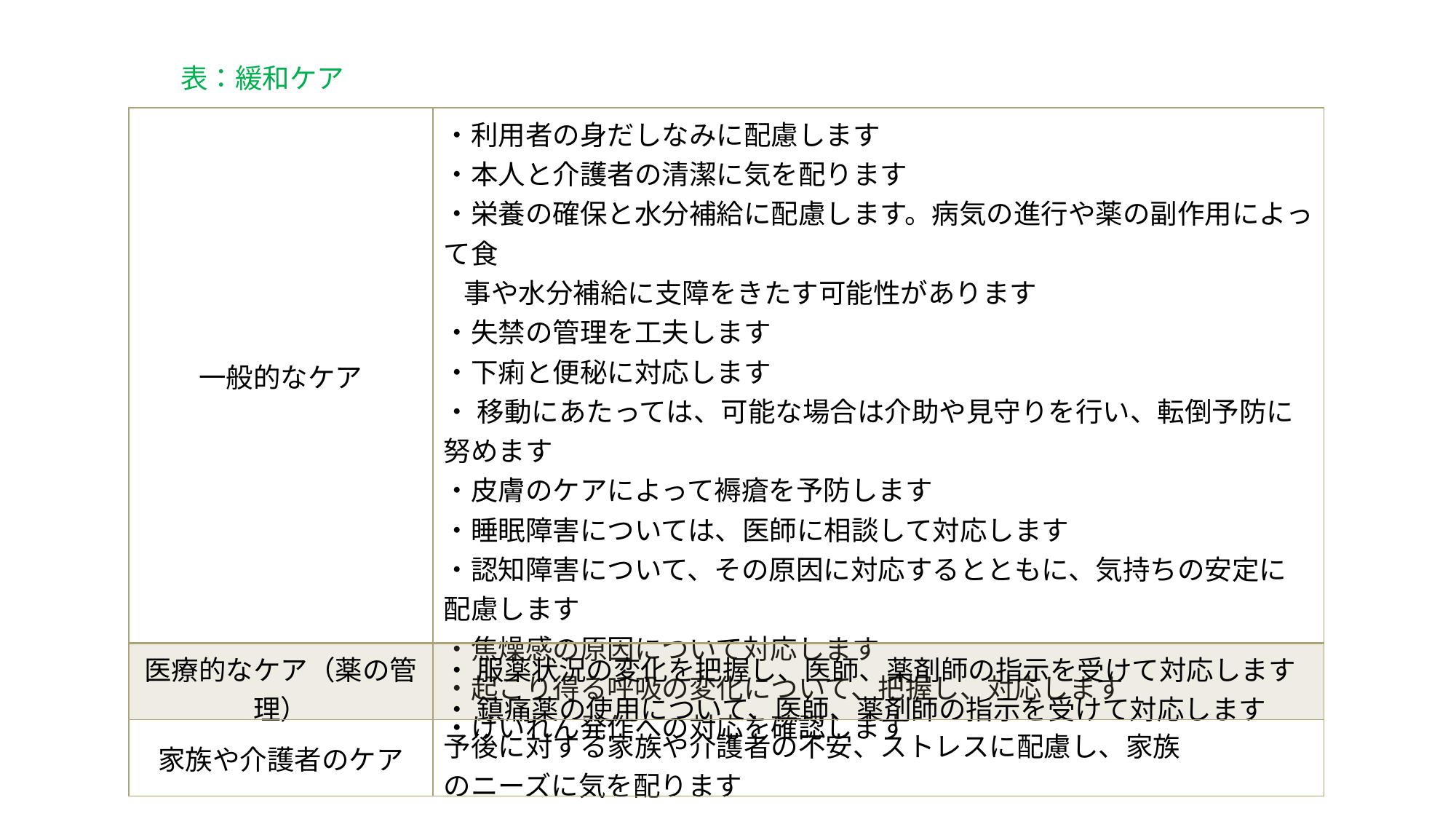

表：緩和ケア
| 一般的なケア | ・利用者の身だしなみに配慮します ・本人と介護者の清潔に気を配ります ・栄養の確保と水分補給に配慮します。病気の進行や薬の副作用によって食 事や水分補給に支障をきたす可能性があります ・失禁の管理を工夫します ・下痢と便秘に対応します ・ 移動にあたっては、可能な場合は介助や見守りを行い、転倒予防に努めます ・皮膚のケアによって褥瘡を予防します ・睡眠障害については、医師に相談して対応します ・認知障害について、その原因に対応するとともに、気持ちの安定に配慮します ・焦燥感の原因について対応します ・起こり得る呼吸の変化について、把握し、対応します ・けいれん発作への対応を確認します |
| --- | --- |
| 医療的なケア（薬の管理） | ・ 服薬状況の変化を把握し、医師、薬剤師の指示を受けて対応します ・ 鎮痛薬の使用について、医師、薬剤師の指示を受けて対応します |
| 家族や介護者のケア | 予後に対する家族や介護者の不安、ストレスに配慮し、家族 のニーズに気を配ります |